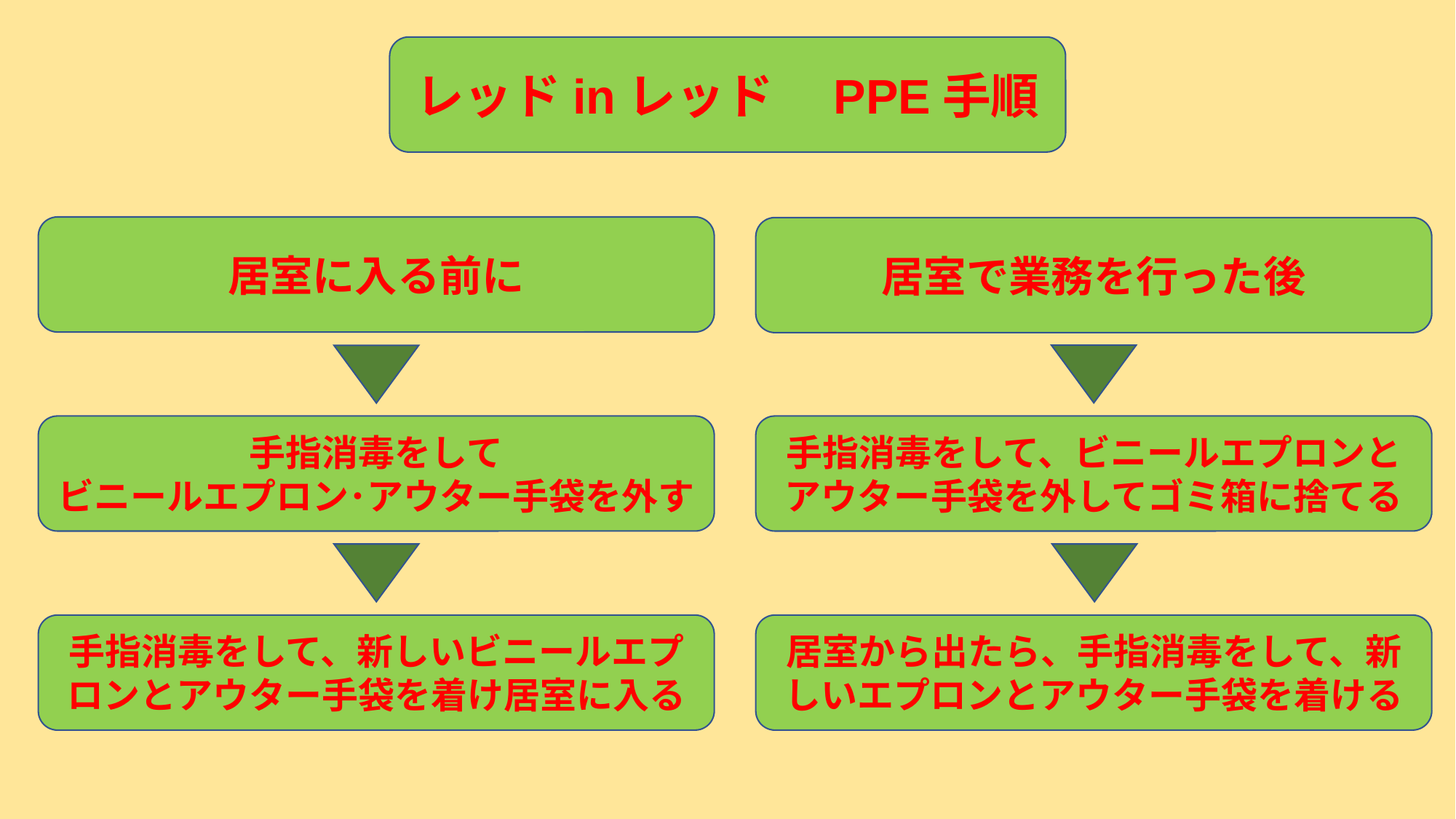

レッドinレッド　PPE手順
居室に入る前に
居室で業務を行った後

手指消毒をして
ビニールエプロン･アウター手袋を外す
手指消毒をして、ビニールエプロンと
アウター手袋を外してゴミ箱に捨てる

手指消毒をして、新しいビニールエプロンとアウター手袋を着け居室に入る
居室から出たら、手指消毒をして、新しいエプロンとアウター手袋を着ける